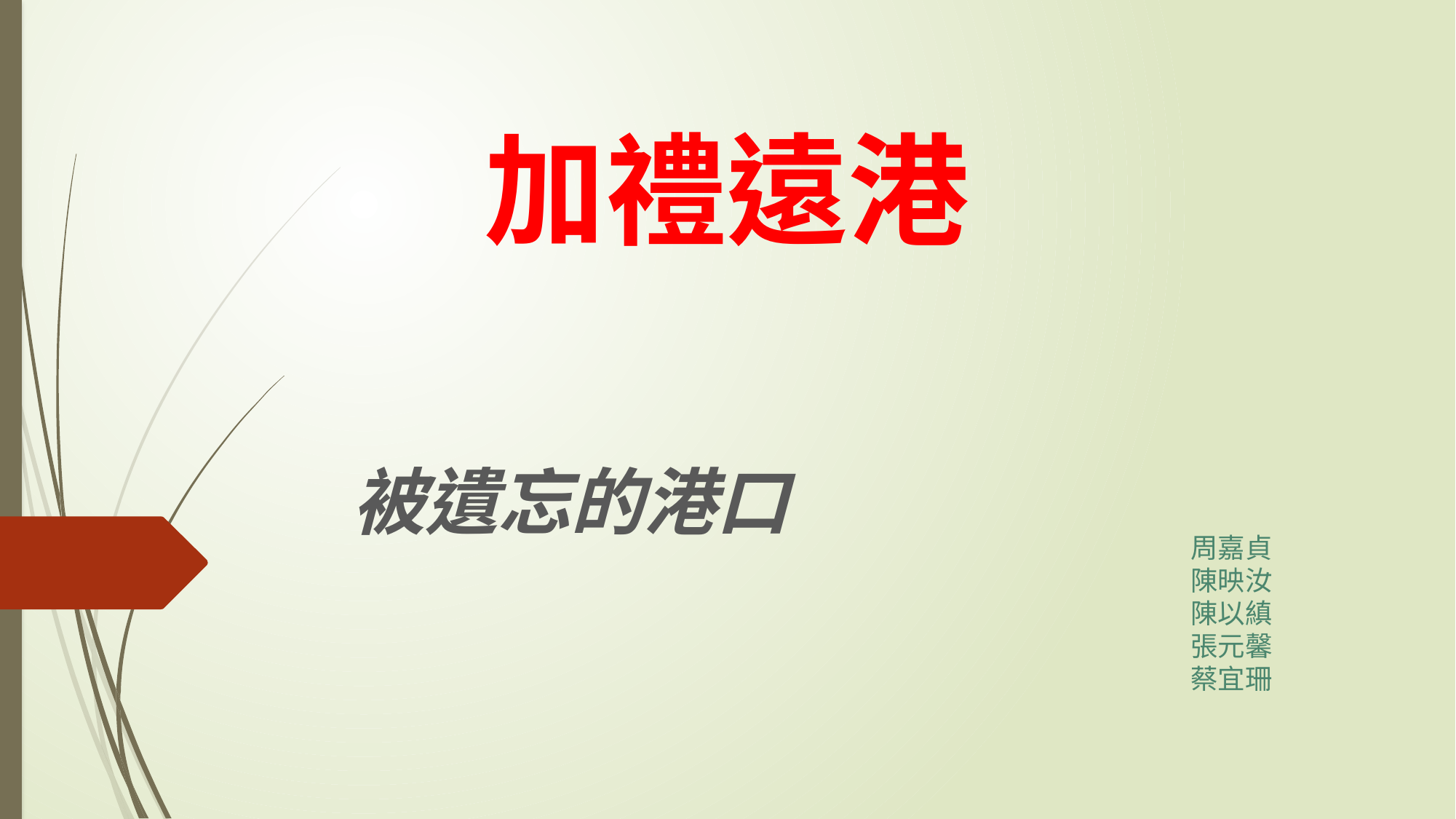

# 加禮遠港

 被遺忘的港口
周嘉貞
陳映汝
陳以縝
張元馨
蔡宜珊